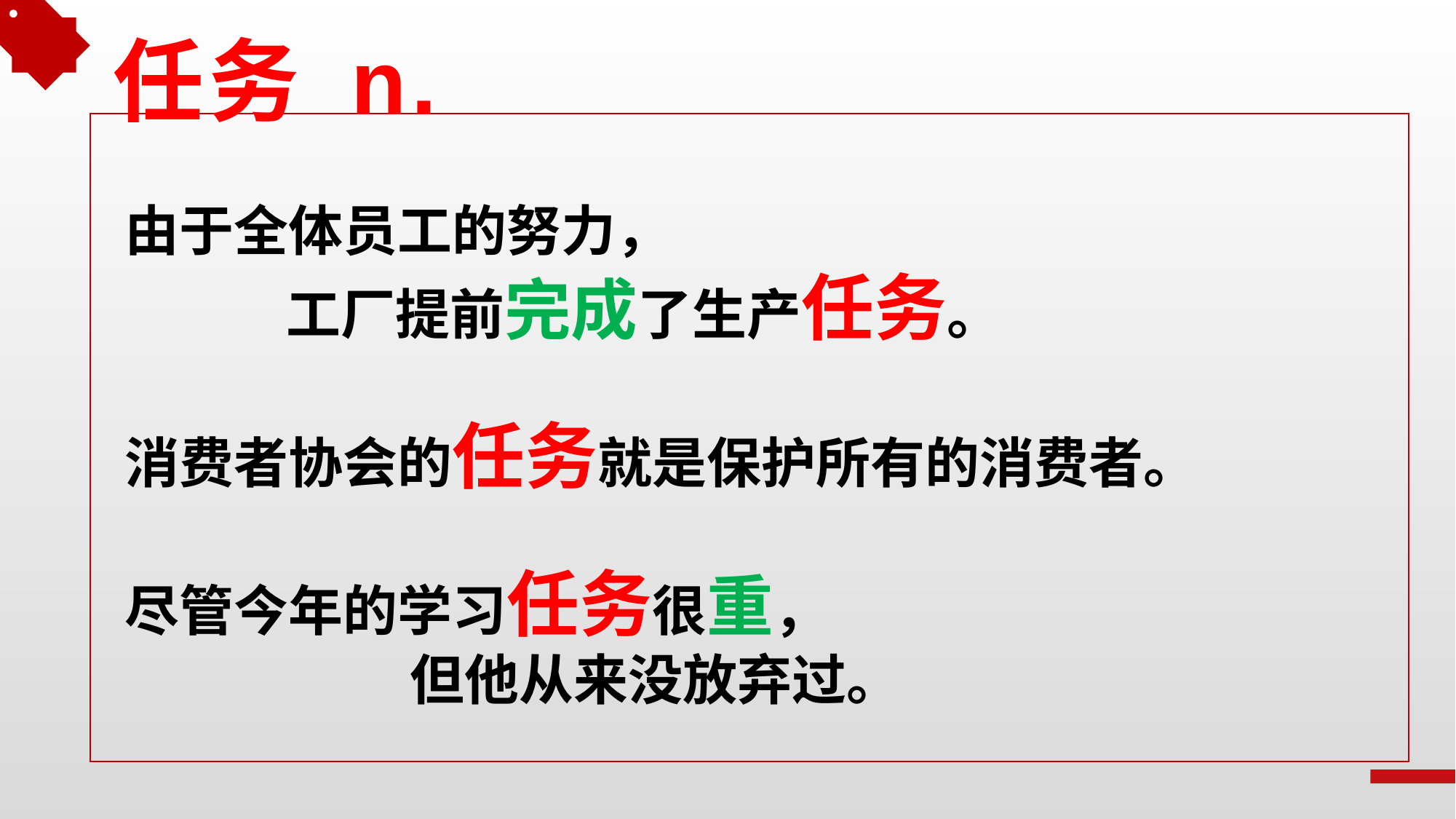

# 任务 n.

由于全体员工的努力，
            工厂提前完成了生产任务。
消费者协会的任务就是保护所有的消费者。
尽管今年的学习任务很重，
                      但他从来没放弃过。